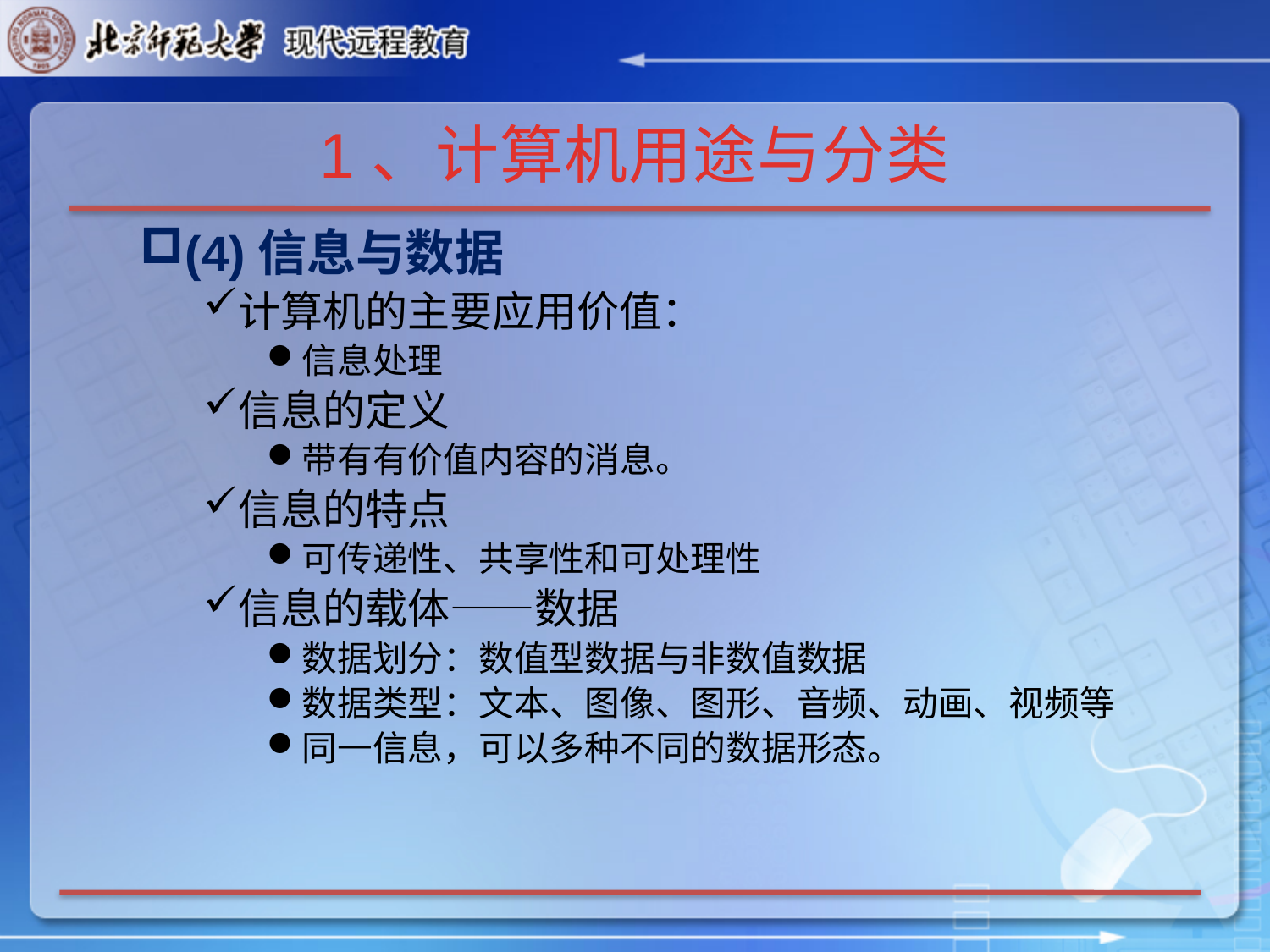

# 1、计算机用途与分类
(4)信息与数据
计算机的主要应用价值：
信息处理
信息的定义
带有有价值内容的消息。
信息的特点
可传递性、共享性和可处理性
信息的载体——数据
数据划分：数值型数据与非数值数据
数据类型：文本、图像、图形、音频、动画、视频等
同一信息，可以多种不同的数据形态。